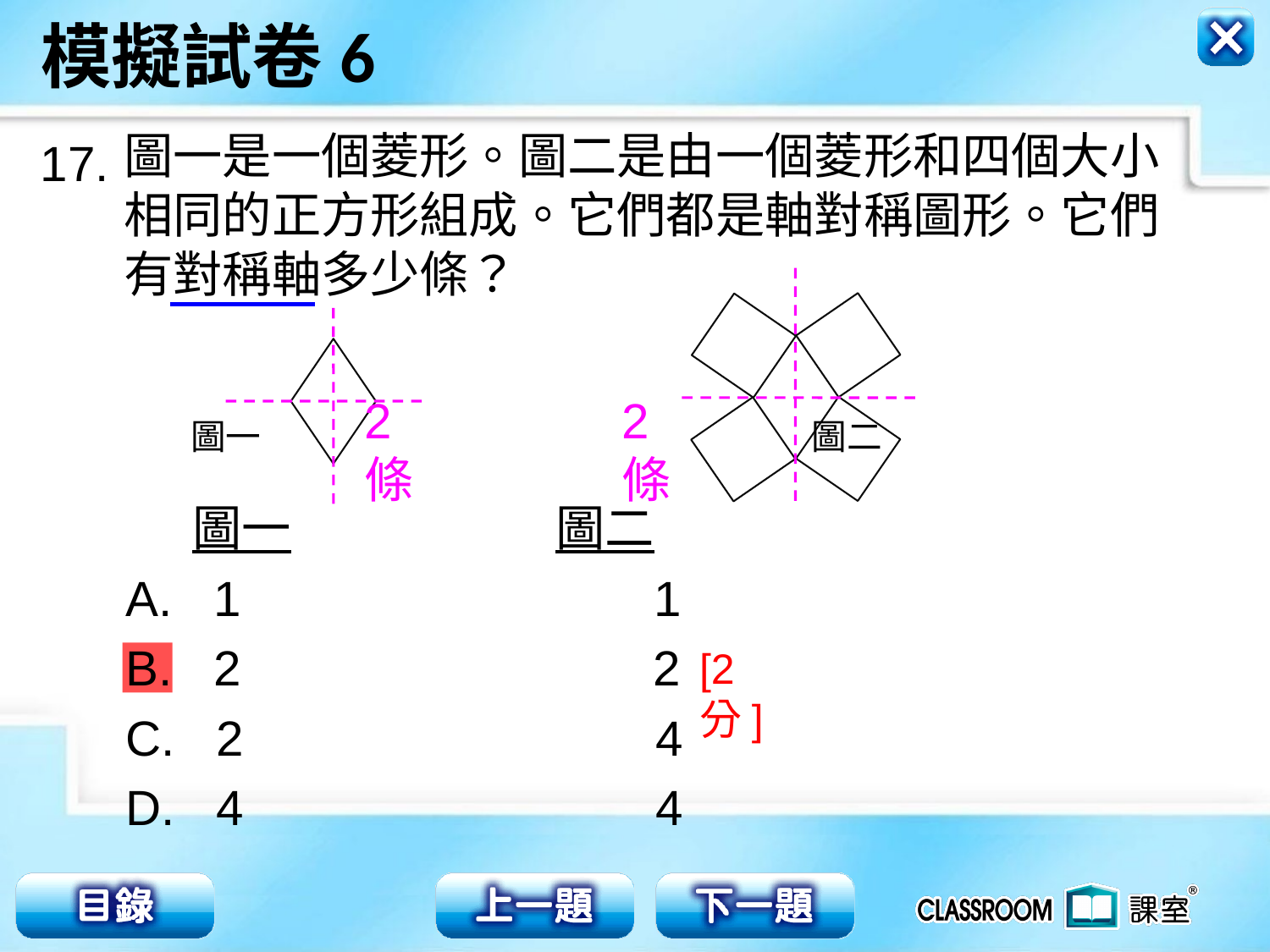

圖一是一個菱形。圖二是由一個菱形和四個大小
相同的正方形組成。它們都是軸對稱圖形。它們
有對稱軸多少條？
17.

     圖一                                                  圖二
2條
2條
     圖一                        圖二
A.   1                              1
B.   2                              2
C.   2                              4
D.   4                              4
[2分]